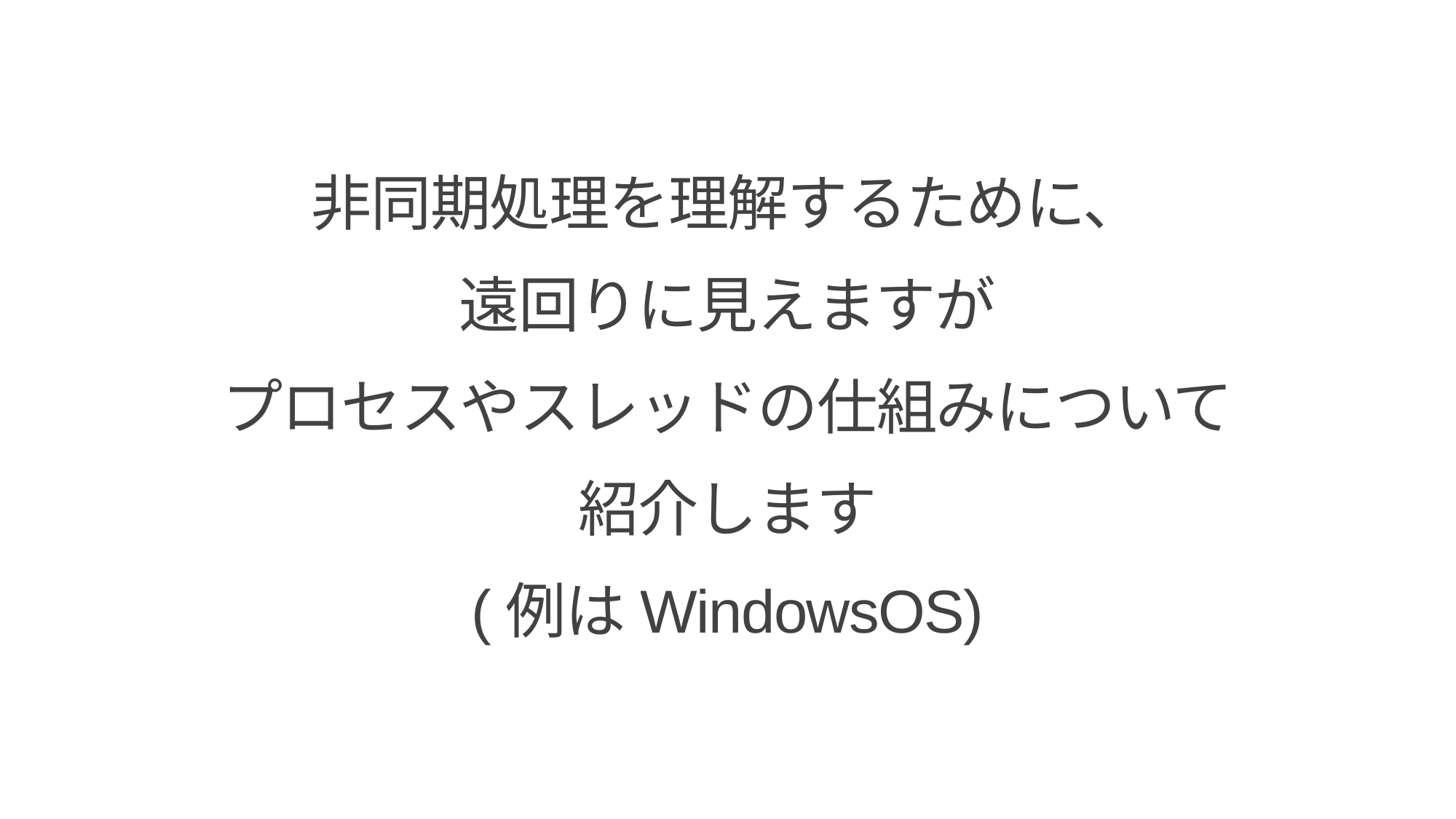

#
非同期処理を理解するために、
遠回りに見えますが
プロセスやスレッドの仕組みについて
紹介します
(例はWindowsOS)